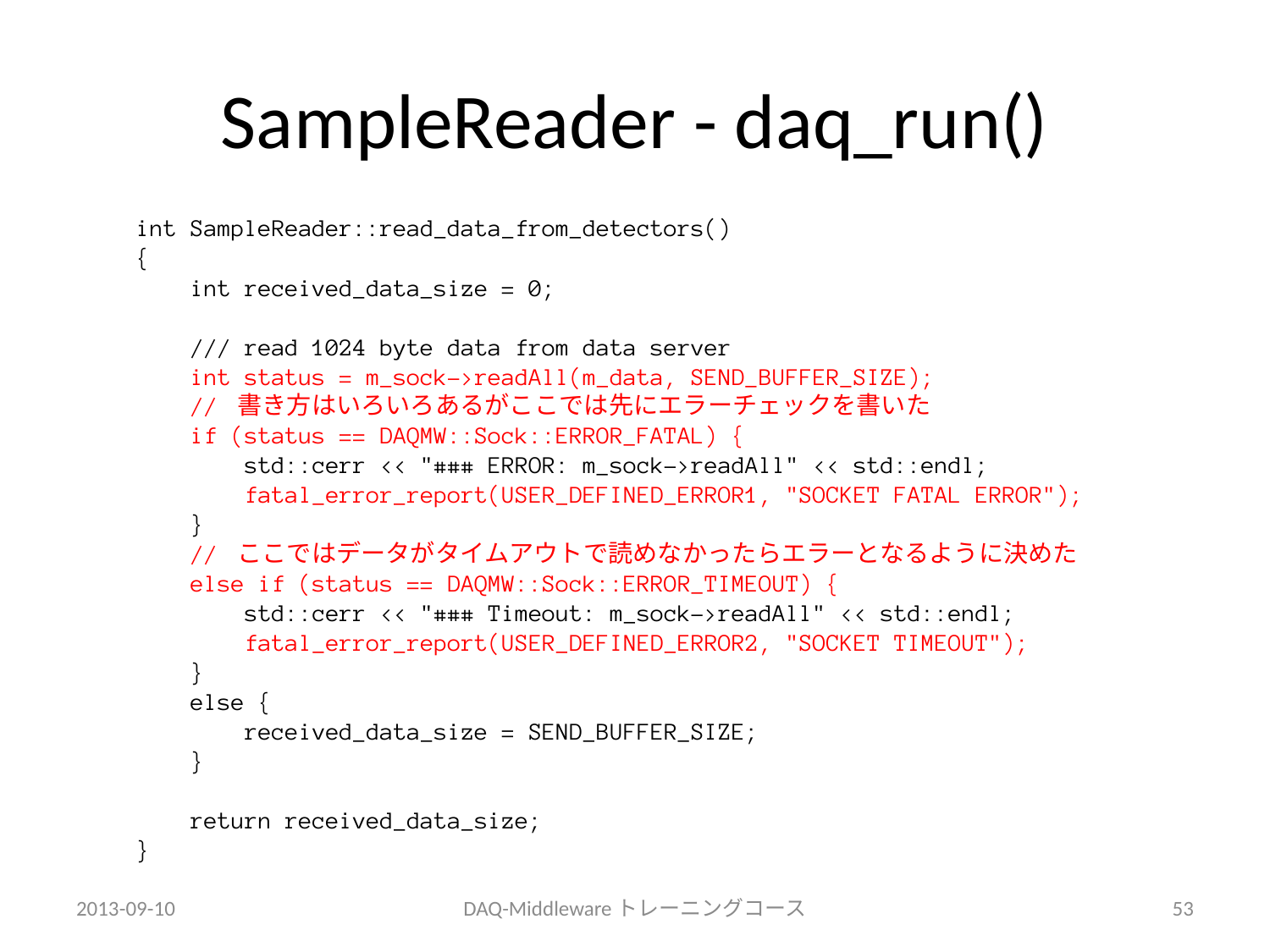

# SampleReader - daq_run()
int SampleReader::read_data_from_detectors()
{
    int received_data_size = 0;

    /// read 1024 byte data from data server
    int status = m_sock->readAll(m_data, SEND_BUFFER_SIZE);
    // 書き方はいろいろあるがここでは先にエラーチェックを書いた
    if (status == DAQMW::Sock::ERROR_FATAL) {
        std::cerr << "### ERROR: m_sock->readAll" << std::endl;
        fatal_error_report(USER_DEFINED_ERROR1, "SOCKET FATAL ERROR");
    }
    // ここではデータがタイムアウトで読めなかったらエラーとなるように決めた
    else if (status == DAQMW::Sock::ERROR_TIMEOUT) {
        std::cerr << "### Timeout: m_sock->readAll" << std::endl;
        fatal_error_report(USER_DEFINED_ERROR2, "SOCKET TIMEOUT");
    }
    else {
        received_data_size = SEND_BUFFER_SIZE;
    }

    return received_data_size;
}

2013-09-10
DAQ-Middlewareトレーニングコース
53